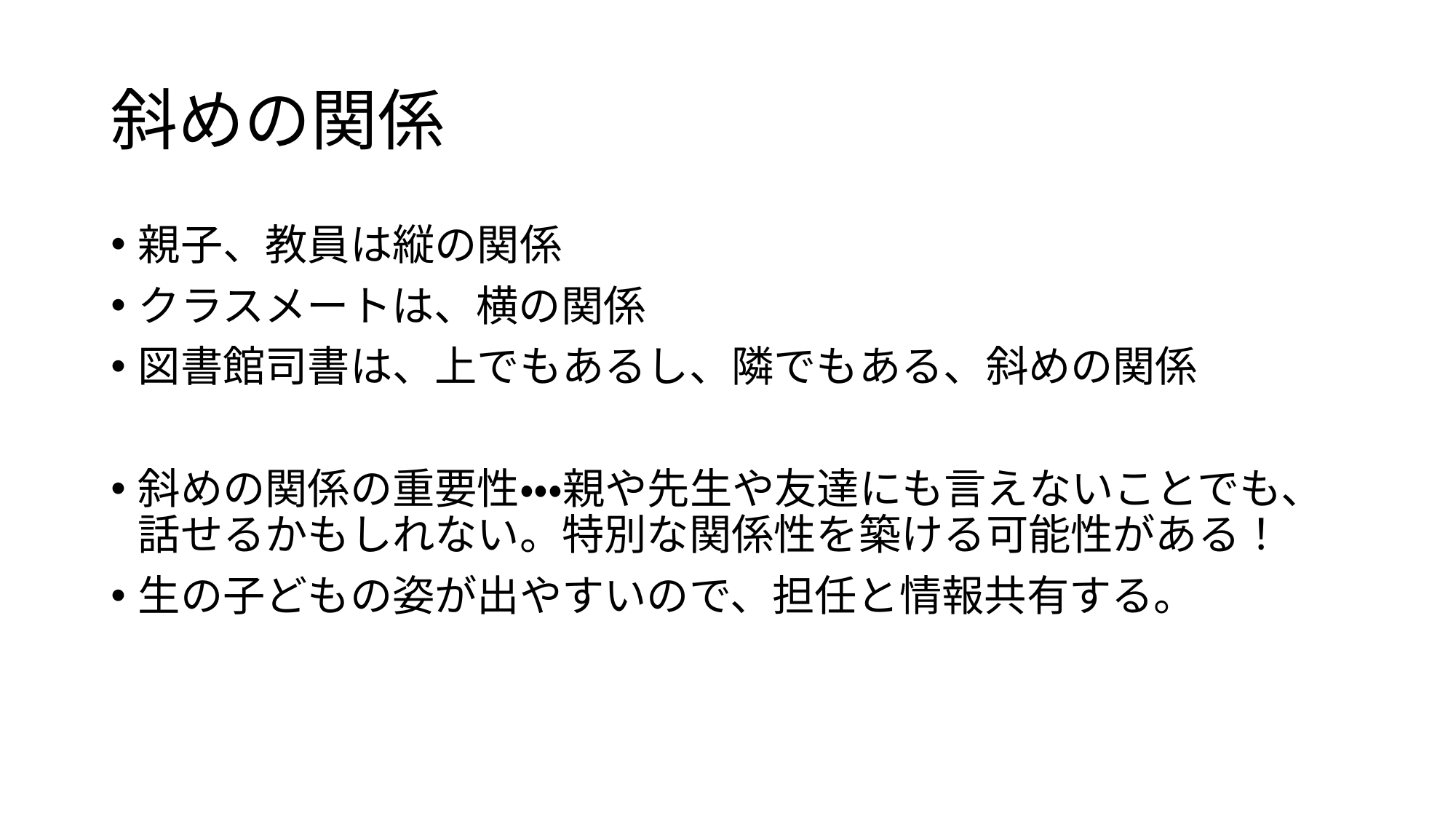

# 斜めの関係
親子、教員は縦の関係
クラスメートは、横の関係
図書館司書は、上でもあるし、隣でもある、斜めの関係

斜めの関係の重要性・・・親や先生や友達にも言えないことでも、話せるかもしれない。特別な関係性を築ける可能性がある！
生の子どもの姿が出やすいので、担任と情報共有する。